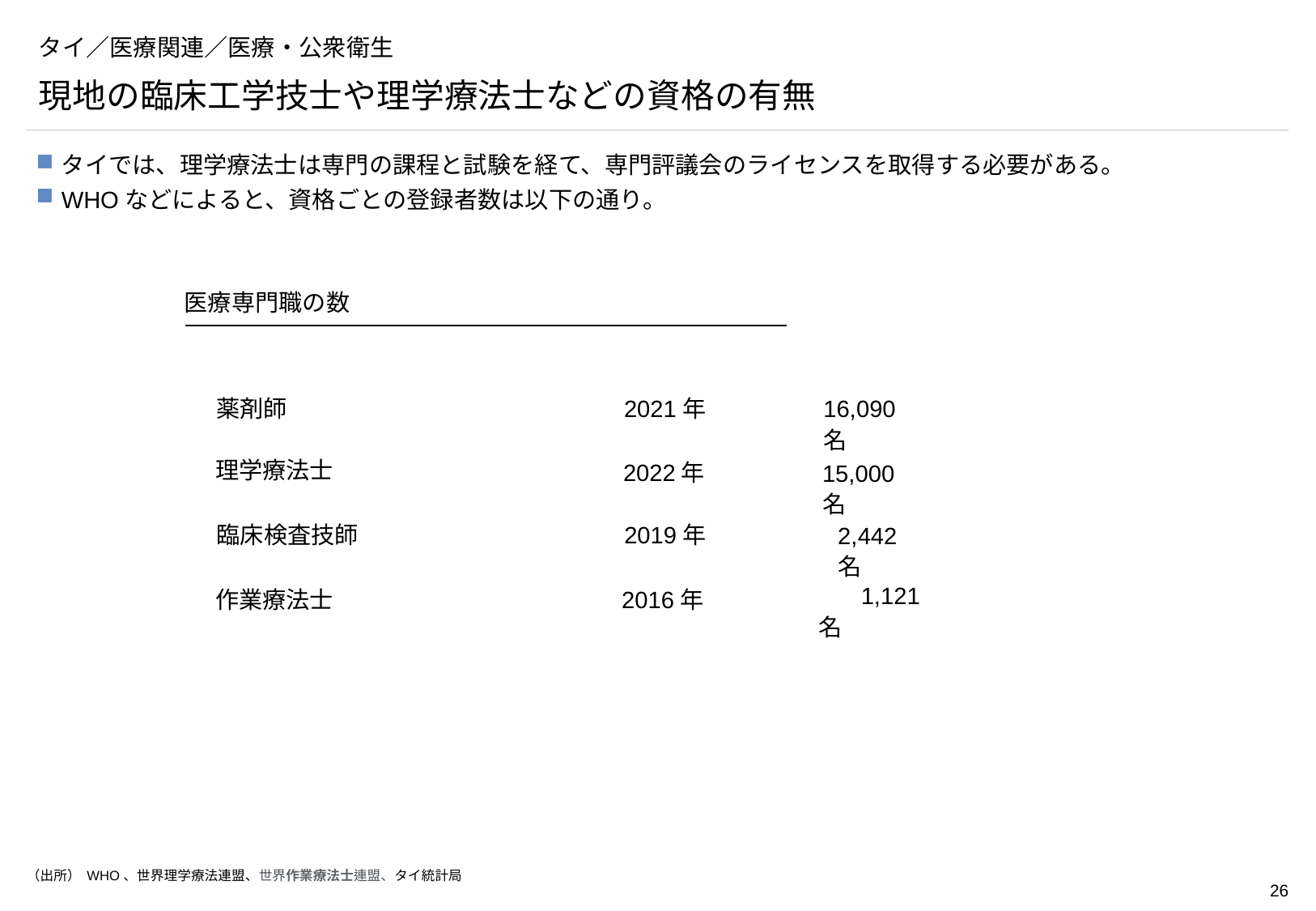

# タイ／医療関連／医療・公衆衛生
現地の臨床工学技士や理学療法士などの資格の有無
タイでは、理学療法士は専門の課程と試験を経て、専門評議会のライセンスを取得する必要がある。
WHOなどによると、資格ごとの登録者数は以下の通り。
医療専門職の数
薬剤師
2021年
16,090名
理学療法士
2022年
15,000名
臨床検査技師
2019年
2,442名
　1,121名
作業療法士
2016年

（出所） WHO、世界理学療法連盟、世界作業療法士連盟、タイ統計局